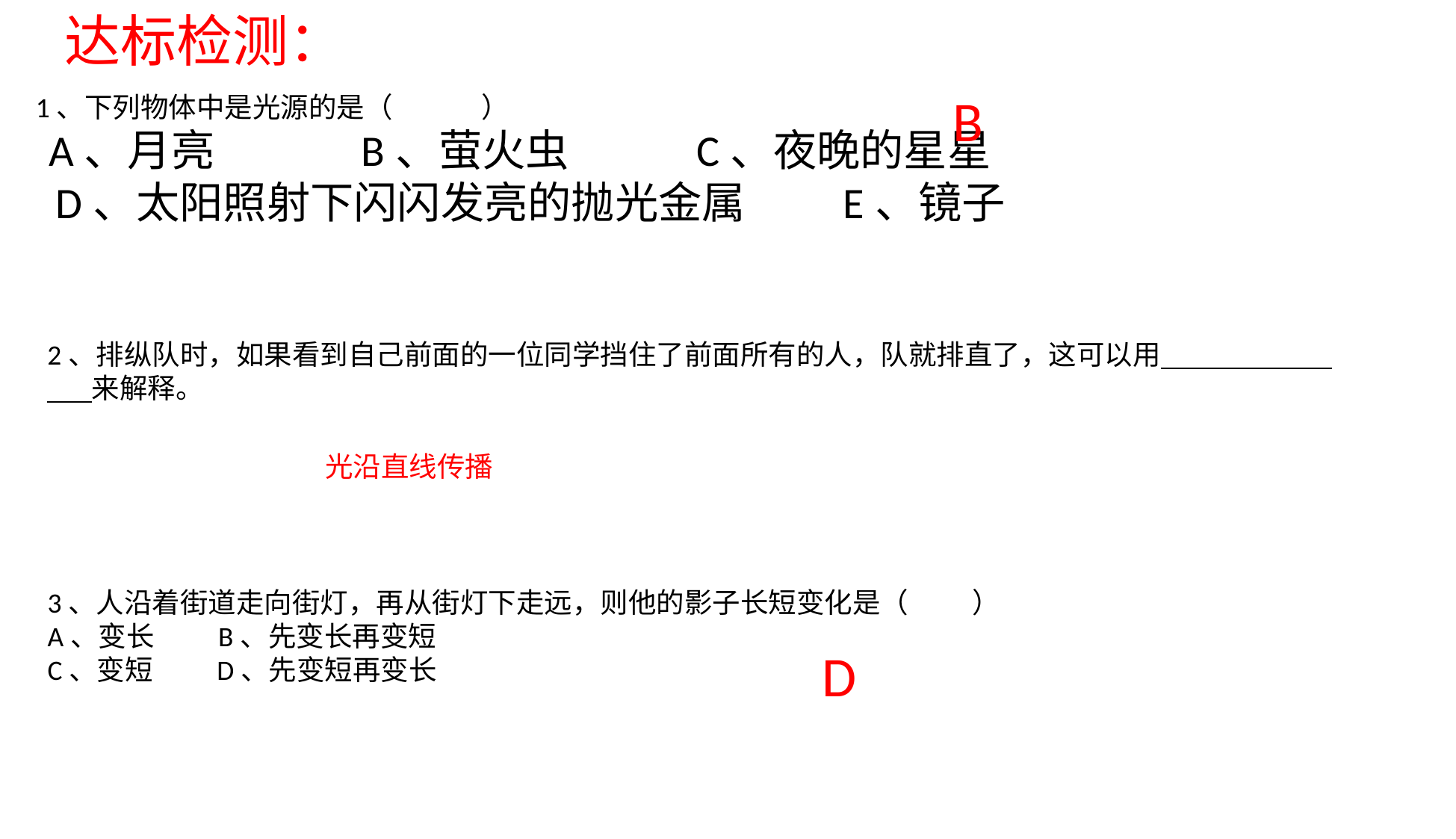

达标检测：
B
1、下列物体中是光源的是（              ）
  A、月亮              B、萤火虫            C、夜晚的星星
  D、太阳照射下闪闪发亮的抛光金属         E、镜子
2、排纵队时，如果看到自己前面的一位同学挡住了前面所有的人，队就排直了，这可以用                                   来解释。
光沿直线传播
3、人沿着街道走向街灯，再从街灯下走远，则他的影子长短变化是（          ）
A、变长         B、先变长再变短
C、变短         D、先变短再变长
D